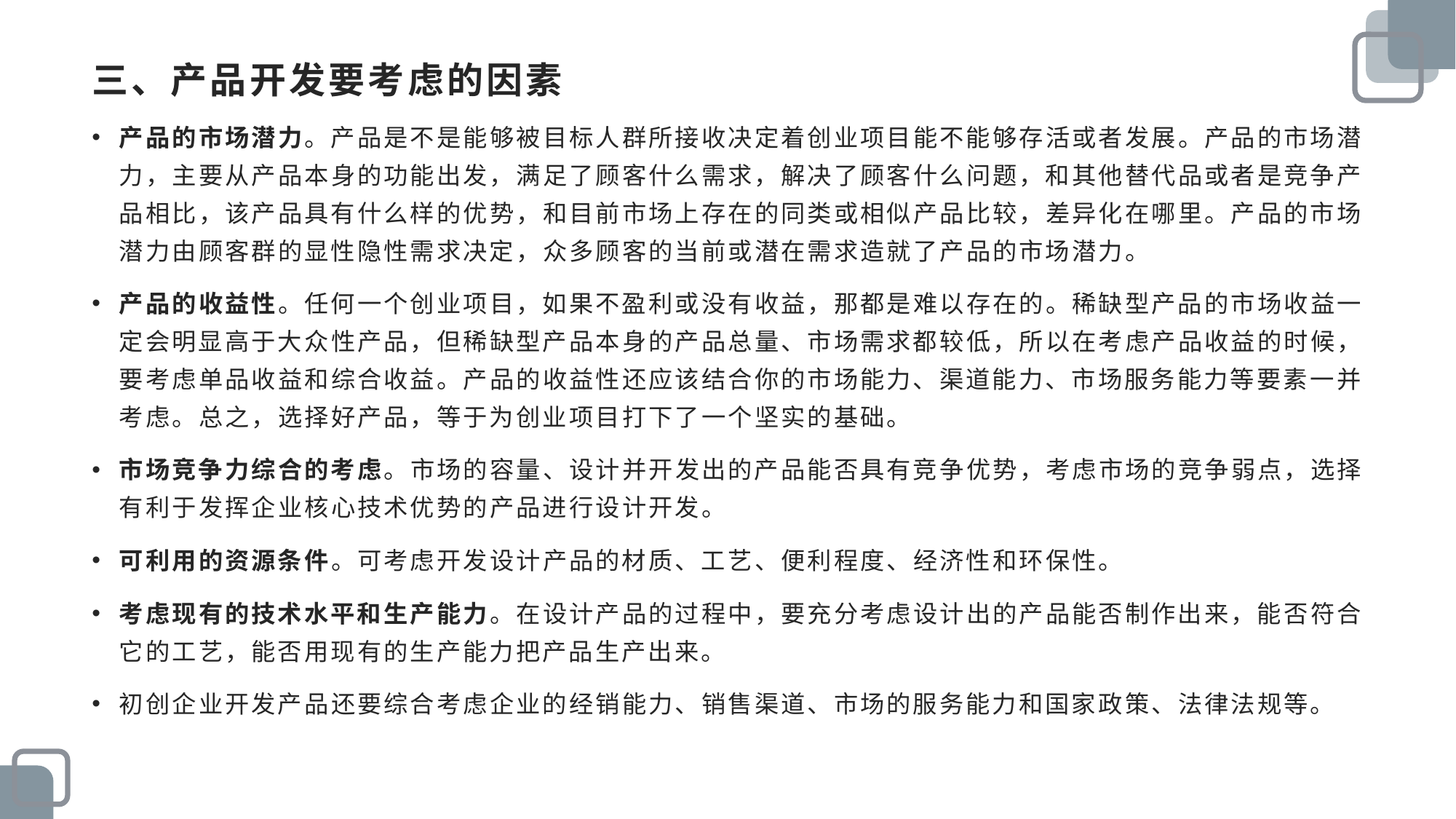

# 三、产品开发要考虑的因素
产品的市场潜力。产品是不是能够被目标人群所接收决定着创业项目能不能够存活或者发展。产品的市场潜力，主要从产品本身的功能出发，满足了顾客什么需求，解决了顾客什么问题，和其他替代品或者是竞争产品相比，该产品具有什么样的优势，和目前市场上存在的同类或相似产品比较，差异化在哪里。产品的市场潜力由顾客群的显性隐性需求决定，众多顾客的当前或潜在需求造就了产品的市场潜力。
产品的收益性。任何一个创业项目，如果不盈利或没有收益，那都是难以存在的。稀缺型产品的市场收益一定会明显高于大众性产品，但稀缺型产品本身的产品总量、市场需求都较低，所以在考虑产品收益的时候，要考虑单品收益和综合收益。产品的收益性还应该结合你的市场能力、渠道能力、市场服务能力等要素一并考虑。总之，选择好产品，等于为创业项目打下了一个坚实的基础。
市场竞争力综合的考虑。市场的容量、设计并开发出的产品能否具有竞争优势，考虑市场的竞争弱点，选择有利于发挥企业核心技术优势的产品进行设计开发。
可利用的资源条件。可考虑开发设计产品的材质、工艺、便利程度、经济性和环保性。
考虑现有的技术水平和生产能力。在设计产品的过程中，要充分考虑设计出的产品能否制作出来，能否符合它的工艺，能否用现有的生产能力把产品生产出来。
初创企业开发产品还要综合考虑企业的经销能力、销售渠道、市场的服务能力和国家政策、法律法规等。